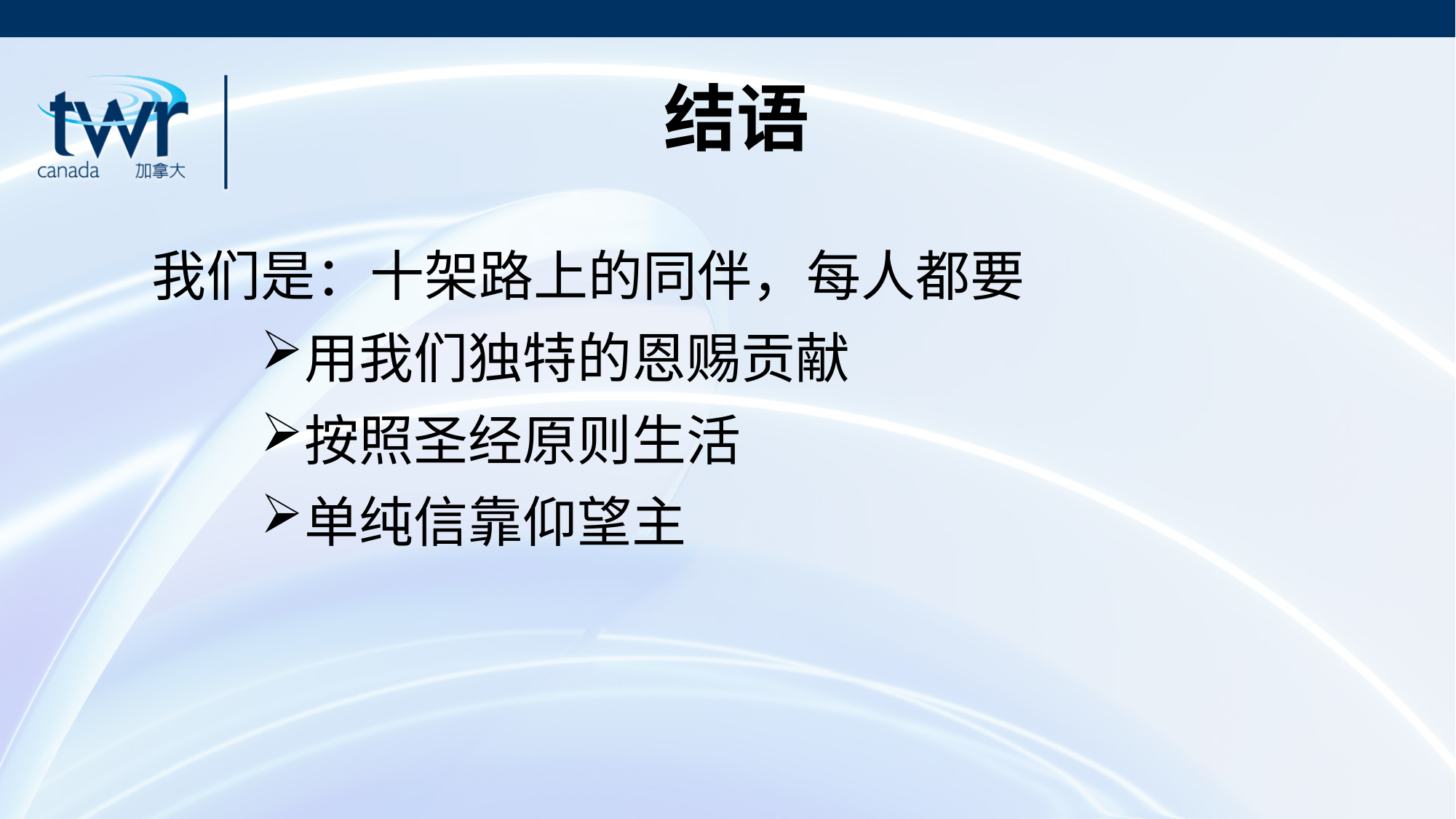

结语
我们是：十架路上的同伴，每人都要
用我们独特的恩赐贡献
按照圣经原则生活
单纯信靠仰望主